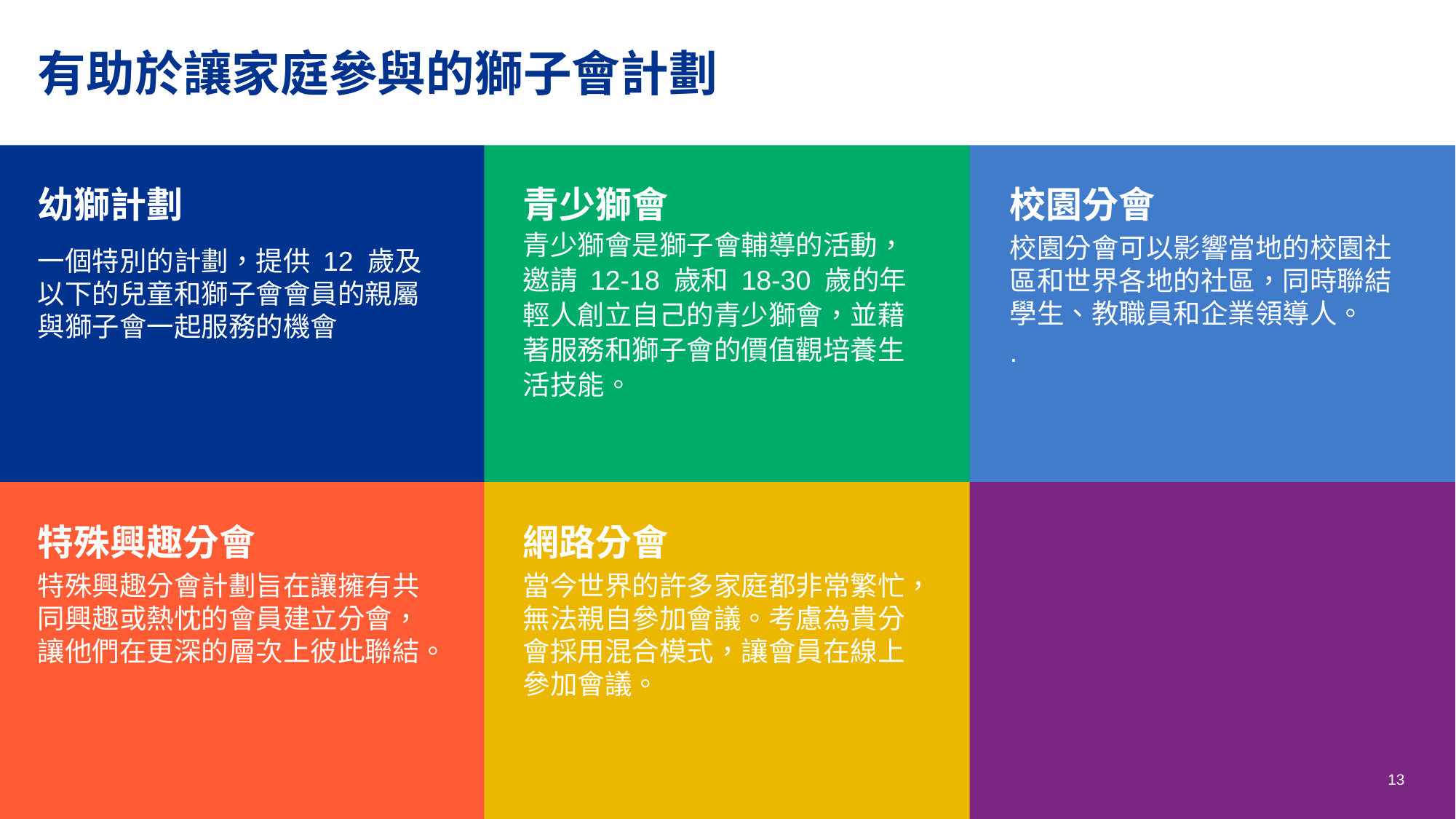

有助於讓家庭參與的獅子會計劃

幼獅計劃

青少獅會
青少獅會是獅子會輔導的活動，邀請 12-18 歲和 18-30 歲的年輕人創立自己的青少獅會，並藉著服務和獅子會的價值觀培養生活技能。
校園分會
校園分會可以影響當地的校園社區和世界各地的社區，同時聯結學生、教職員和企業領導人。
.
一個特別的計劃，提供 12 歲及以下的兒童和獅子會會員的親屬與獅子會一起服務的機會
特殊興趣分會
特殊興趣分會計劃旨在讓擁有共同興趣或熱忱的會員建立分會，讓他們在更深的層次上彼此聯結。
網路分會
當今世界的許多家庭都非常繁忙，無法親自參加會議。考慮為貴分會採用混合模式，讓會員在線上參加會議。

13